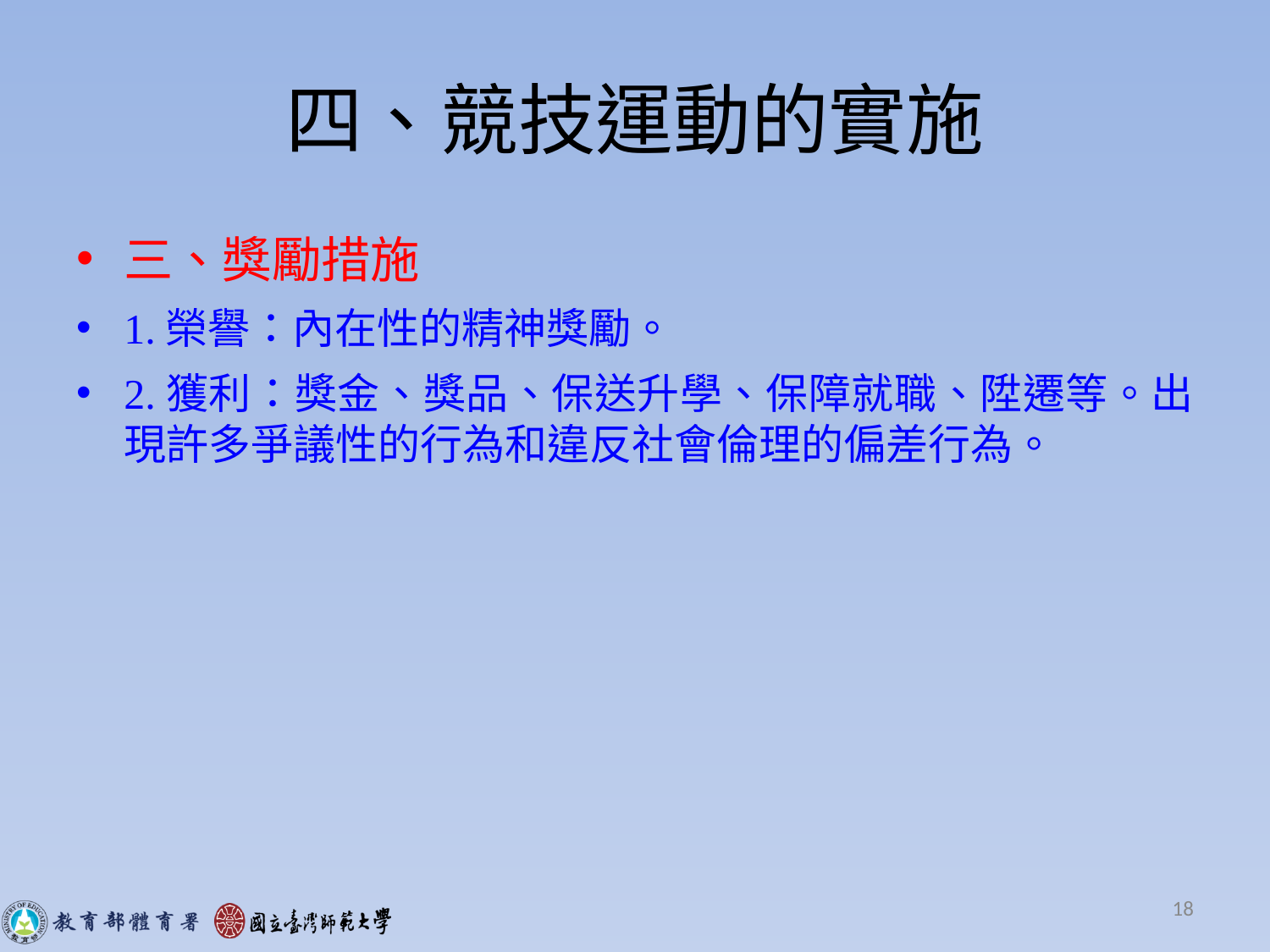

# 四、競技運動的實施
三、獎勵措施
1.榮譽：內在性的精神獎勵。
2.獲利：獎金、獎品、保送升學、保障就職、陞遷等。出現許多爭議性的行為和違反社會倫理的偏差行為。

二、外在性目標 :追求附加價值
1.改善體適能、2.學習行為的規範、3.獲得物質的酬償。
18